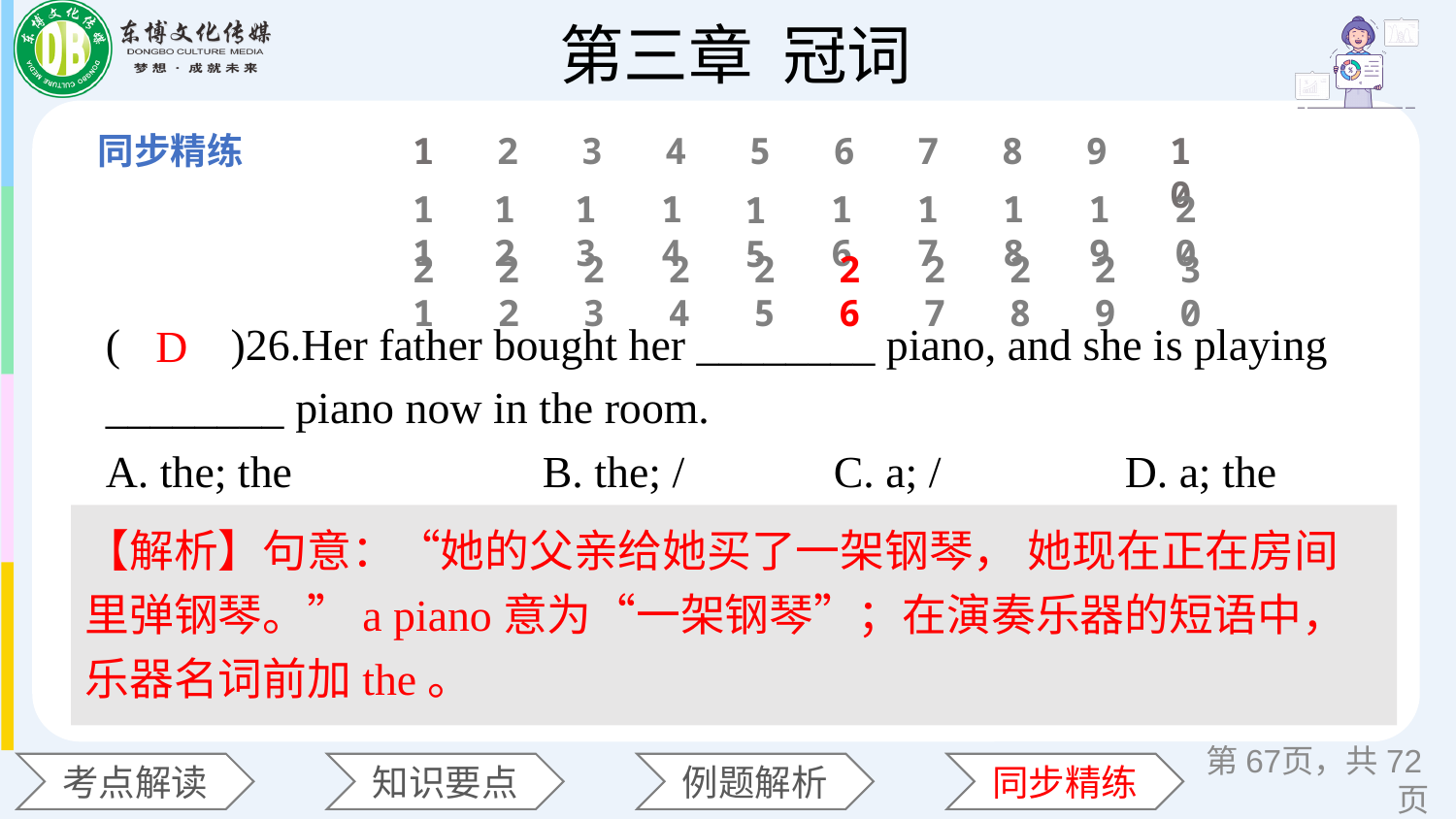

1
2
3
4
5
6
7
8
9
10
11
12
13
14
16
17
18
19
20
15
21
22
23
24
25
26
27
28
29
30
(　　)26.Her father bought her ________ piano, and she is playing ________ piano now in the room.
A. the; the    		B. the; /    	C. a; /    	D. a; the
D
【解析】句意：“她的父亲给她买了一架钢琴， 她现在正在房间里弹钢琴。”a piano意为“一架钢琴”；在演奏乐器的短语中， 乐器名词前加the。
第67页，共72页